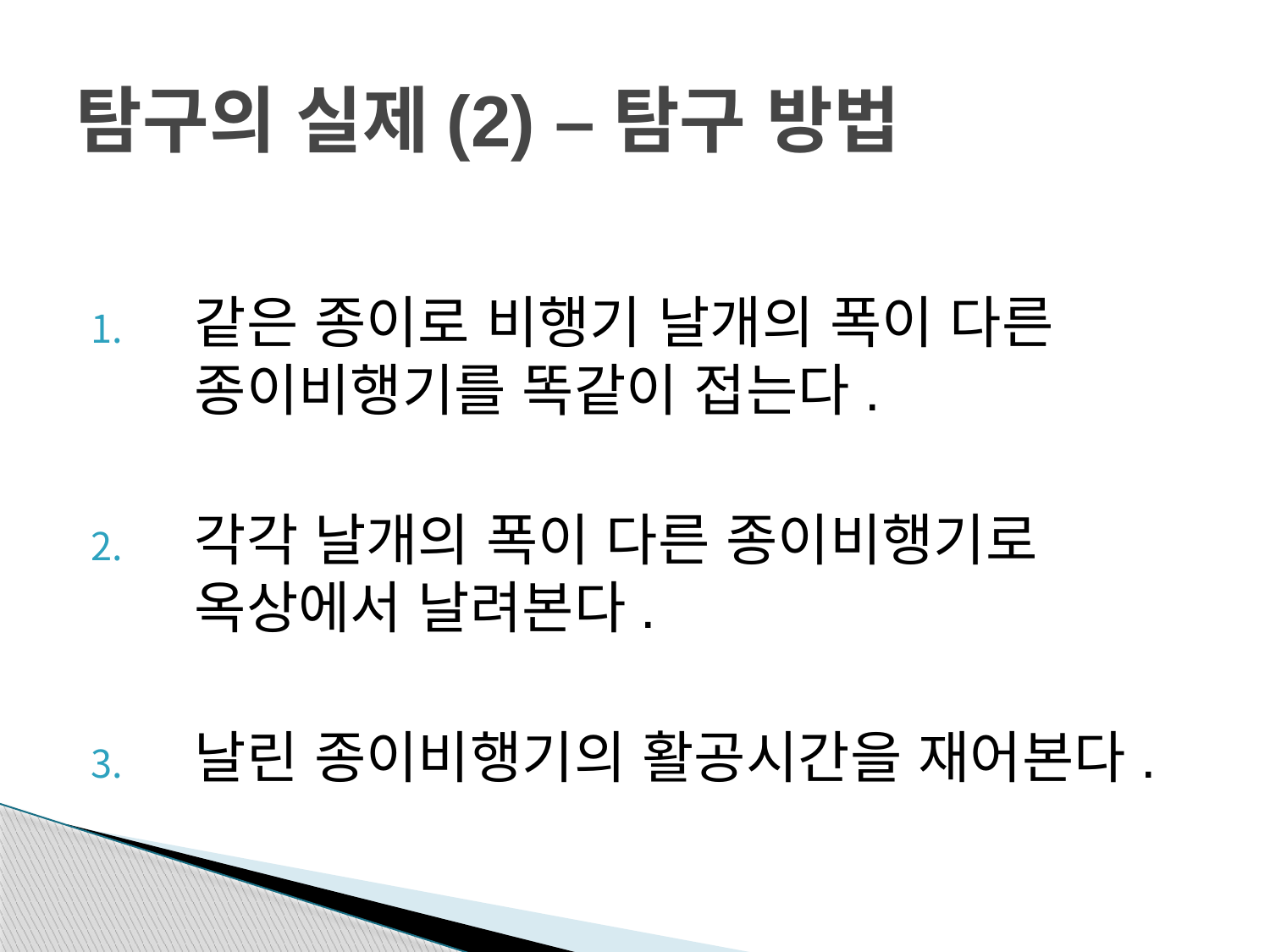

# 탐구의 실제(2) –탐구 방법

같은 종이로 비행기 날개의 폭이 다른 종이비행기를 똑같이 접는다.

각각 날개의 폭이 다른 종이비행기로 옥상에서 날려본다.

날린 종이비행기의 활공시간을 재어본다.